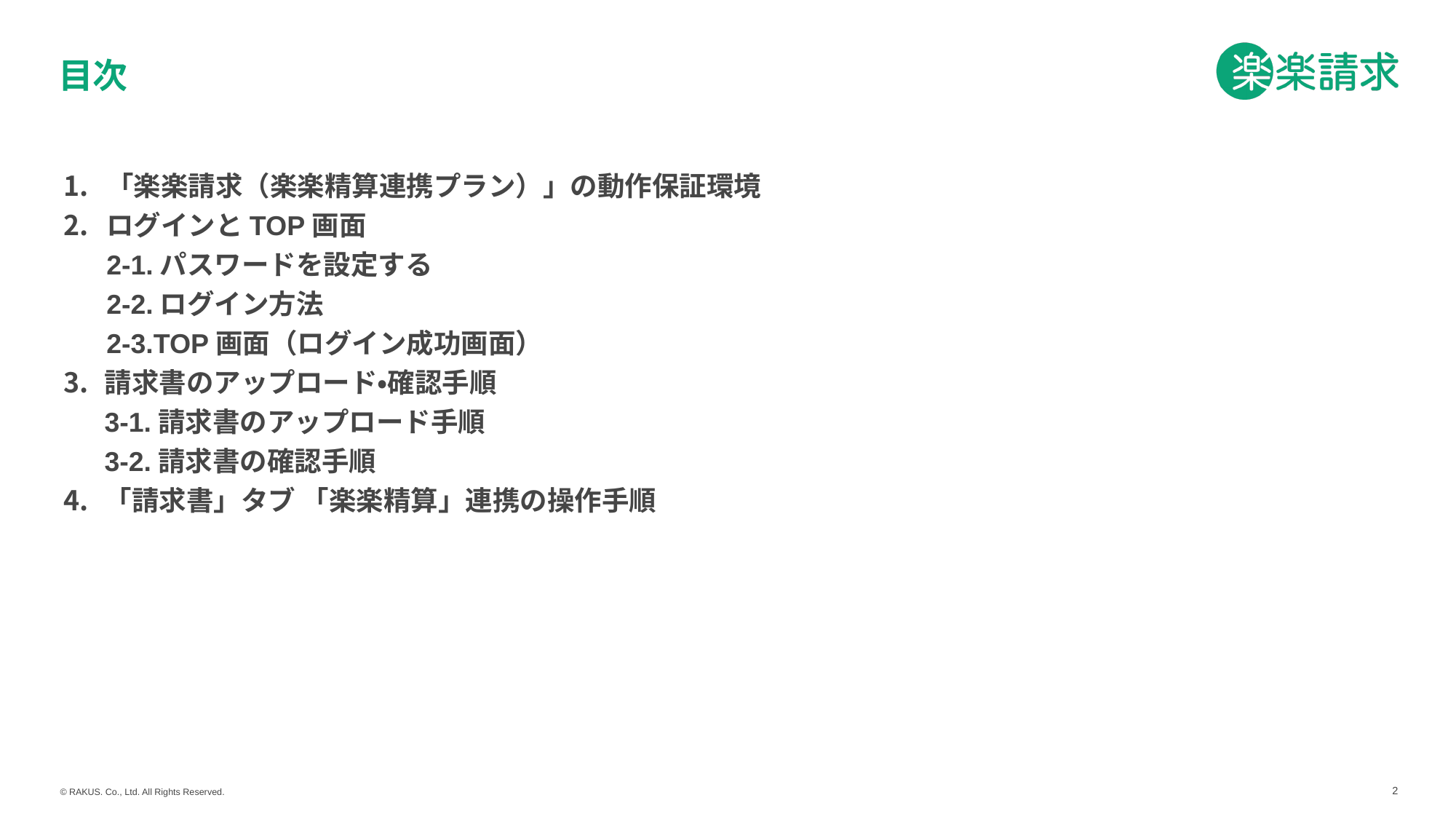

# 目次
「楽楽請求（楽楽精算連携プラン）」の動作保証環境
ログインとTOP画面
2-1.パスワードを設定する
2-2.ログイン方法
2-3.TOP画面（ログイン成功画面）
請求書のアップロード・確認手順
3-1.請求書のアップロード手順
3-2.請求書の確認手順
「請求書」タブ 「楽楽精算」連携の操作手順
2